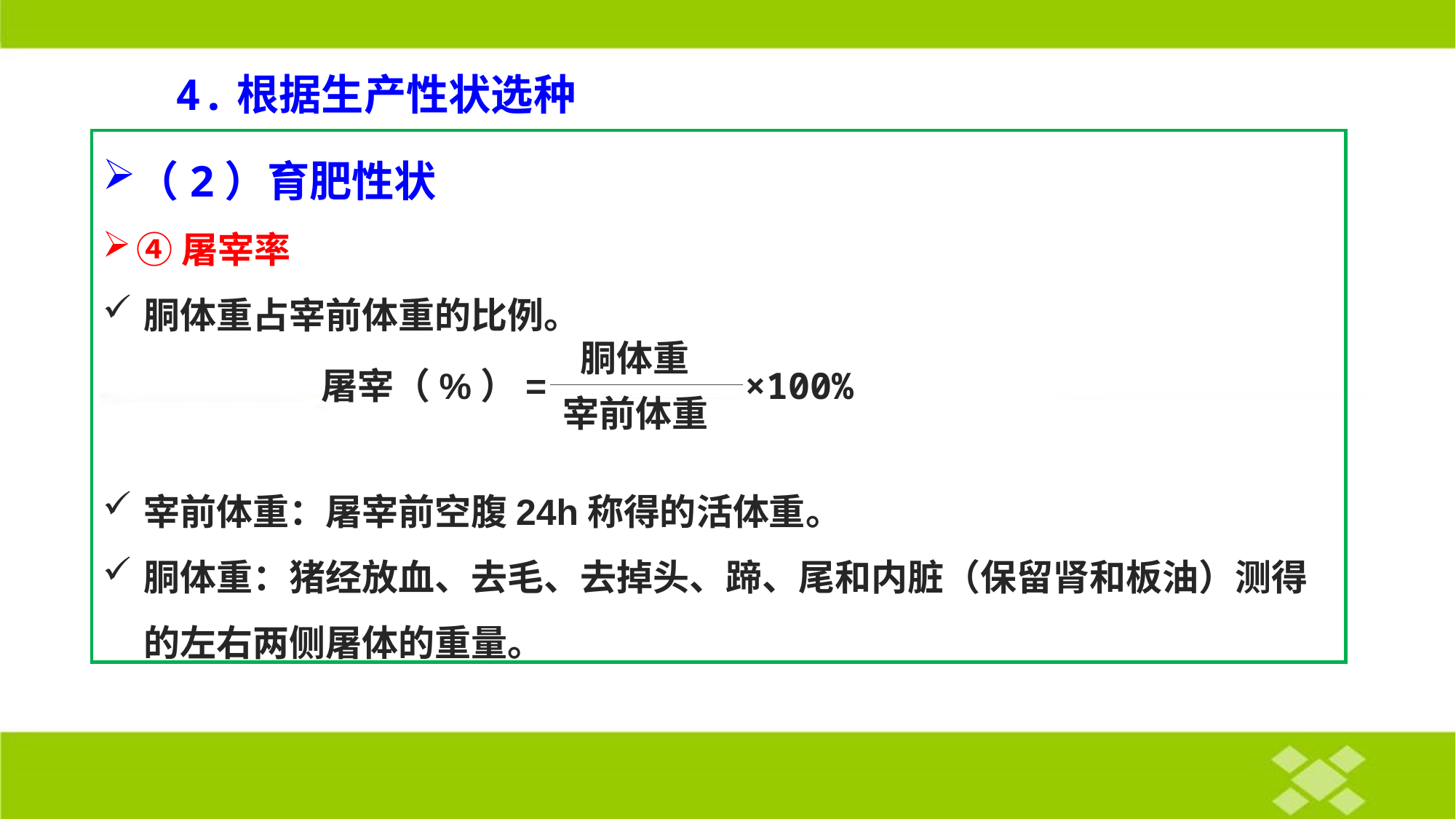

4.根据生产性状选种
（2）育肥性状
④屠宰率
胴体重占宰前体重的比例。

宰前体重：屠宰前空腹24h称得的活体重。
胴体重：猪经放血、去毛、去掉头、蹄、尾和内脏（保留肾和板油）测得的左右两侧屠体的重量。
胴体重
屠宰（%）=
宰前体重
×100%